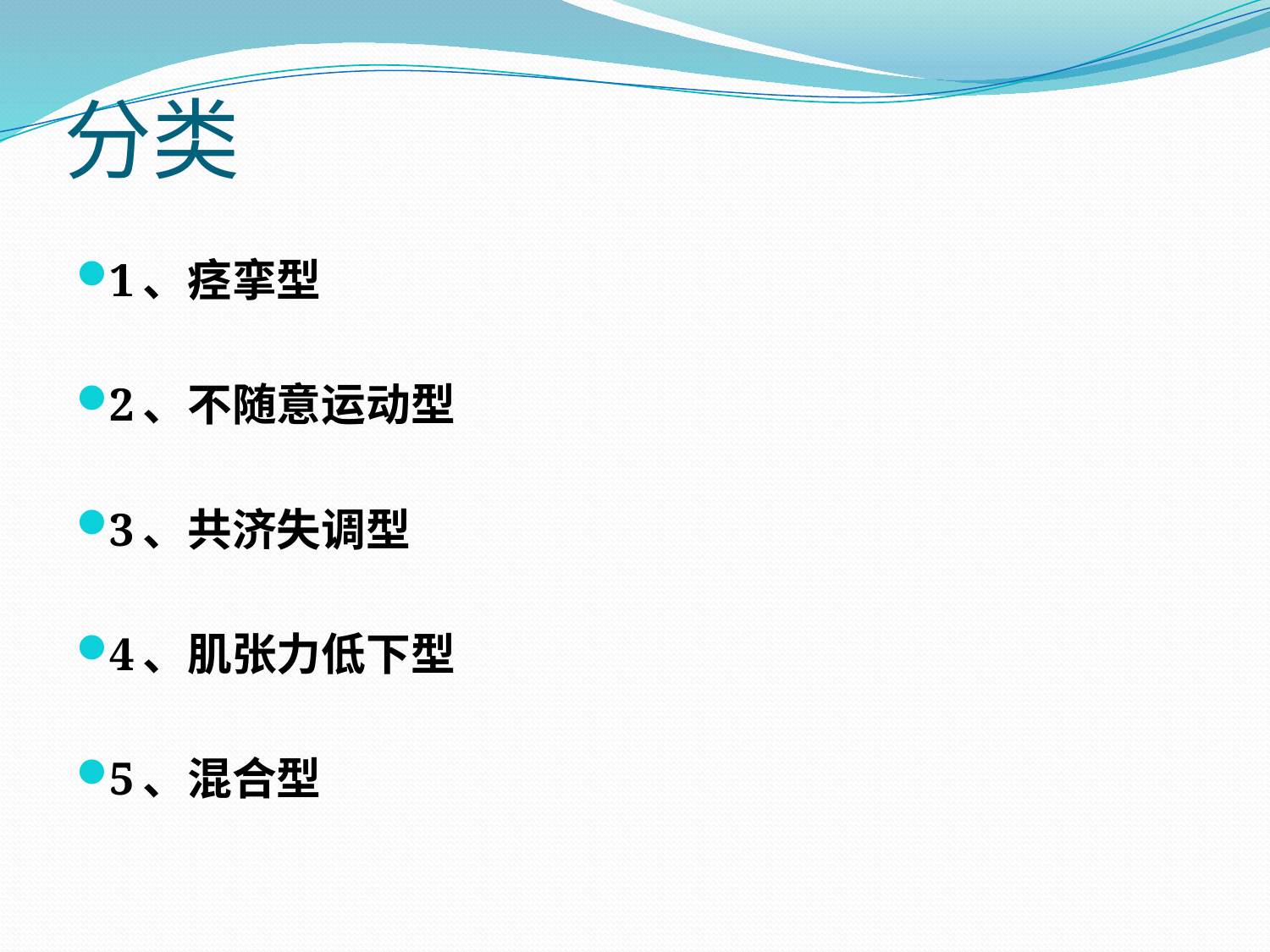

# 分类
1、痉挛型

2、不随意运动型

3、共济失调型

4、肌张力低下型

5、混合型